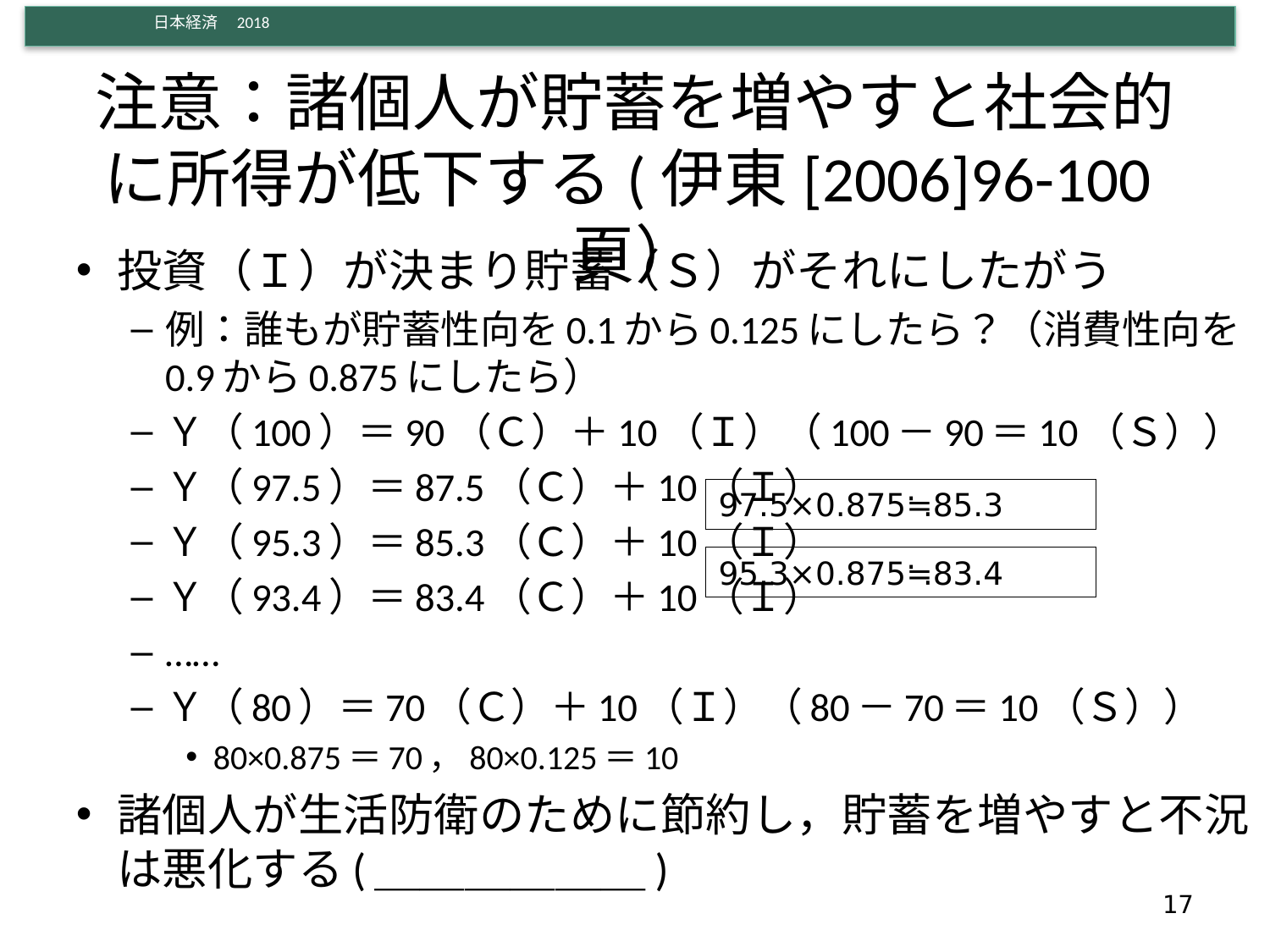

# 注意：諸個人が貯蓄を増やすと社会的に所得が低下する(伊東[2006]96-100頁）
投資（Ｉ）が決まり貯蓄（Ｓ）がそれにしたがう
例：誰もが貯蓄性向を0.1から0.125にしたら？（消費性向を0.9から0.875にしたら）
Ｙ（100）＝90（Ｃ）＋10（Ｉ）（100－90＝10（Ｓ））
Ｙ（97.5）＝87.5（Ｃ）＋10（Ｉ）
Ｙ（95.3）＝85.3（Ｃ）＋10（Ｉ）
Ｙ（93.4）＝83.4（Ｃ）＋10（Ｉ）
……
Ｙ（80）＝70（Ｃ）＋10（Ｉ）（80－70＝10（Ｓ））
80×0.875＝70，80×0.125＝10
諸個人が生活防衛のために節約し，貯蓄を増やすと不況は悪化する(＿＿＿＿＿＿)

97.5×0.875≒85.3
95.3×0.875≒83.4
17